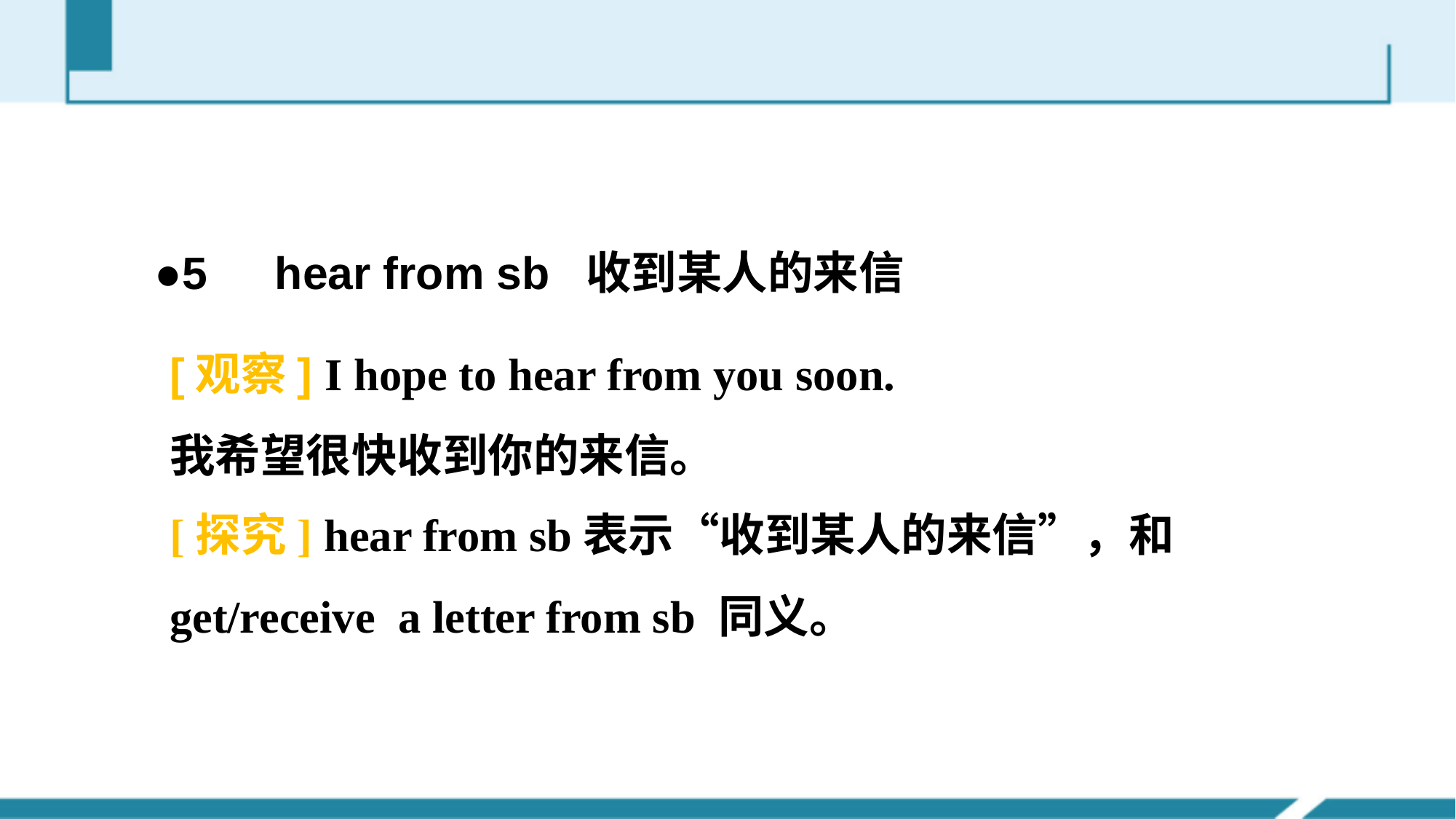

#
●5　hear from sb  收到某人的来信
[观察] I hope to hear from you soon.
我希望很快收到你的来信。
[探究] hear from sb表示“收到某人的来信”，和
get/receive  a letter from sb 同义。